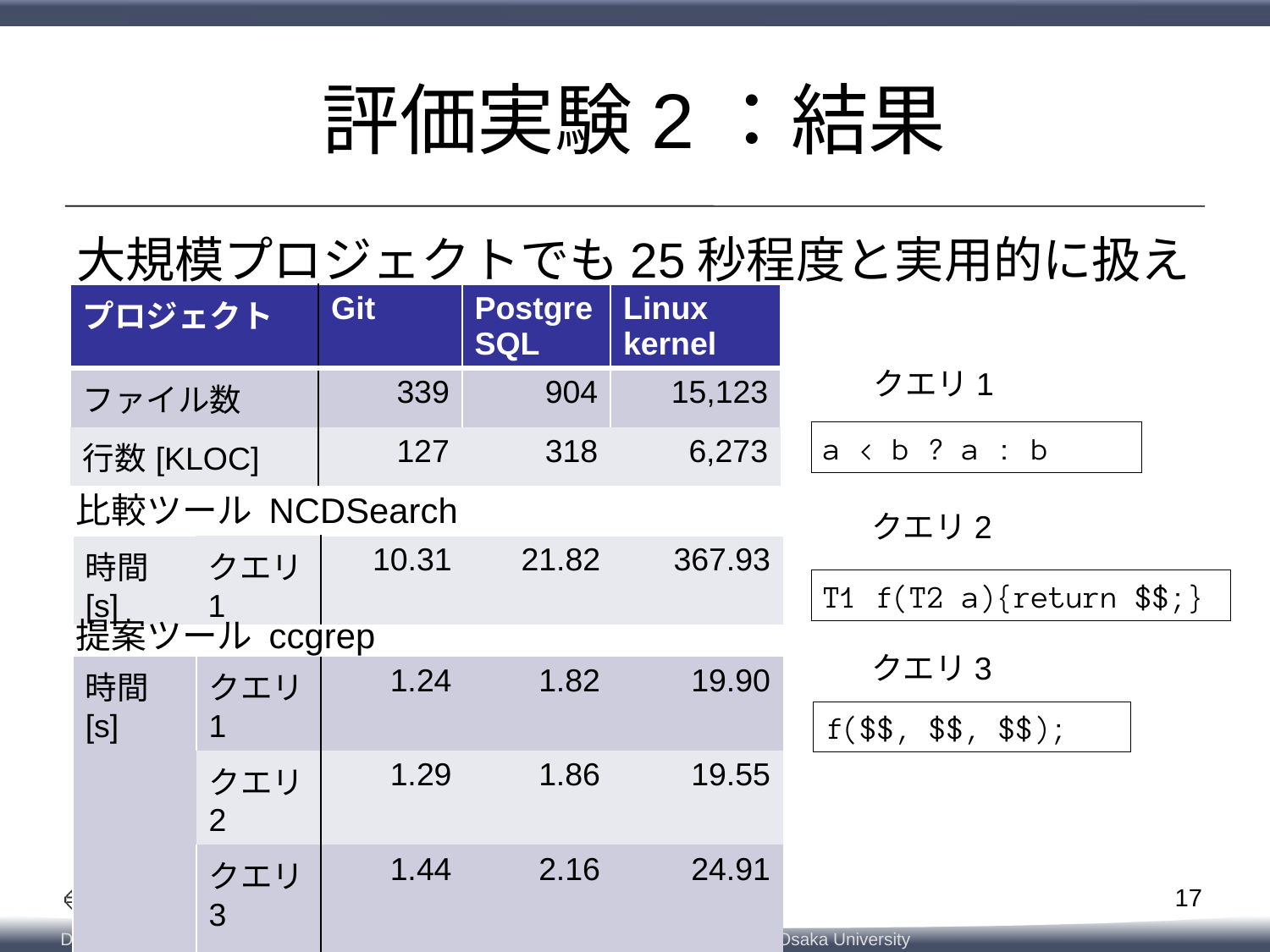

# 評価実験2：結果
大規模プロジェクトでも25秒程度と実用的に扱える

| プロジェクト | Git | PostgreSQL | Linux kernel |
| --- | --- | --- | --- |
| ファイル数 | 339 | 904 | 15,123 |
| 行数[KLOC] | 127 | 318 | 6,273 |
クエリ1
a < b ? a : b
クエリ2
T1 f(T2 a){return $$;}
クエリ3
f($$, $$, $$);
比較ツール NCDSearch
| 時間[s] | クエリ1 | 10.31 | 21.82 | 367.93 |
| --- | --- | --- | --- | --- |
提案ツール ccgrep
| 時間[s] | クエリ1 | 1.24 | 1.82 | 19.90 |
| --- | --- | --- | --- | --- |
|  | クエリ2 | 1.29 | 1.86 | 19.55 |
|  | クエリ3 | 1.44 | 2.16 | 24.91 |
17